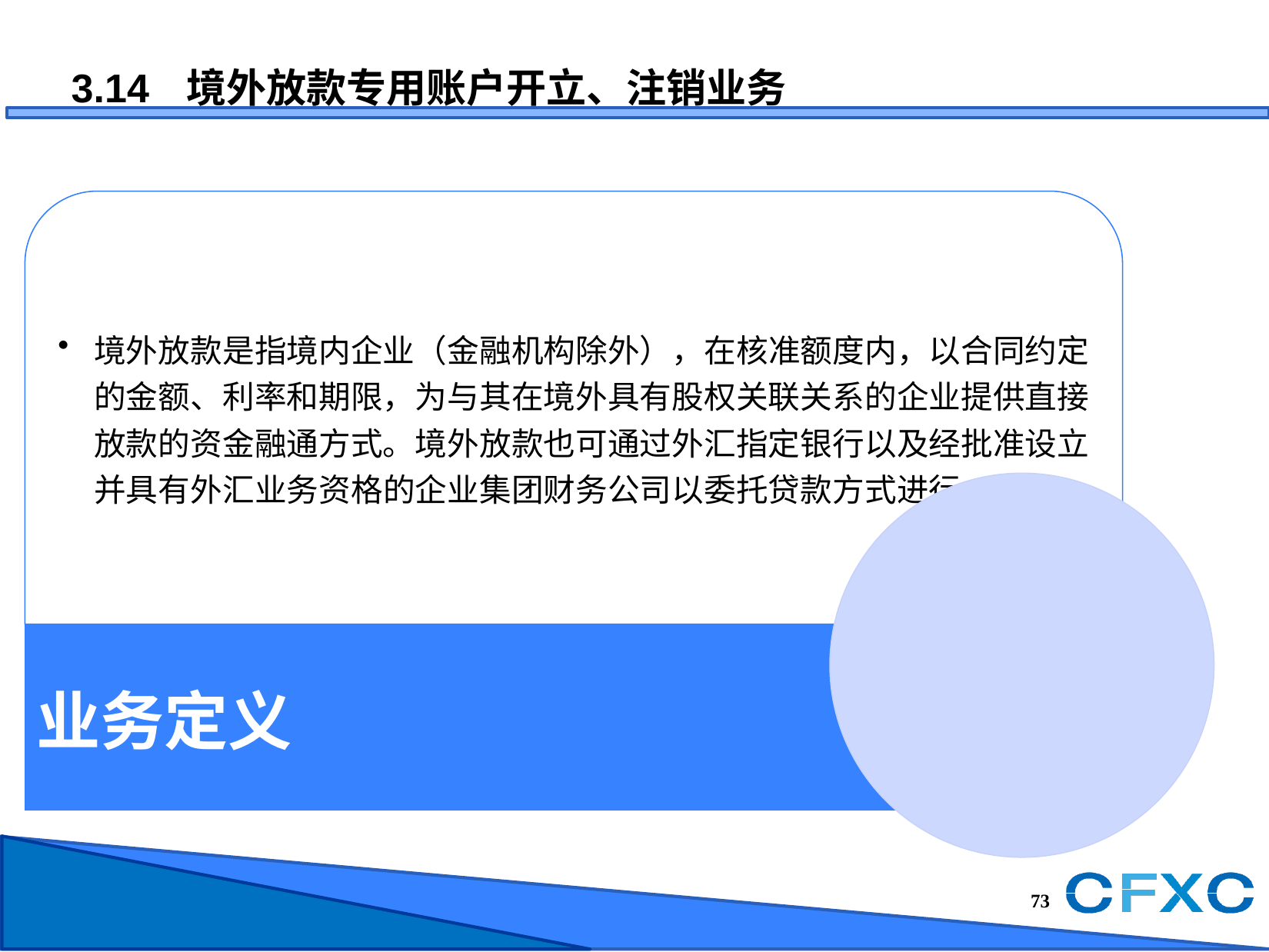

3.14	境外放款专用账户开立、注销业务
业务定义
境外放款是指境内企业（金融机构除外），在核准额度内，以合同约定的金额、利率和期限，为与其在境外具有股权关联关系的企业提供直接放款的资金融通方式。境外放款也可通过外汇指定银行以及经批准设立并具有外汇业务资格的企业集团财务公司以委托贷款方式进行。
73